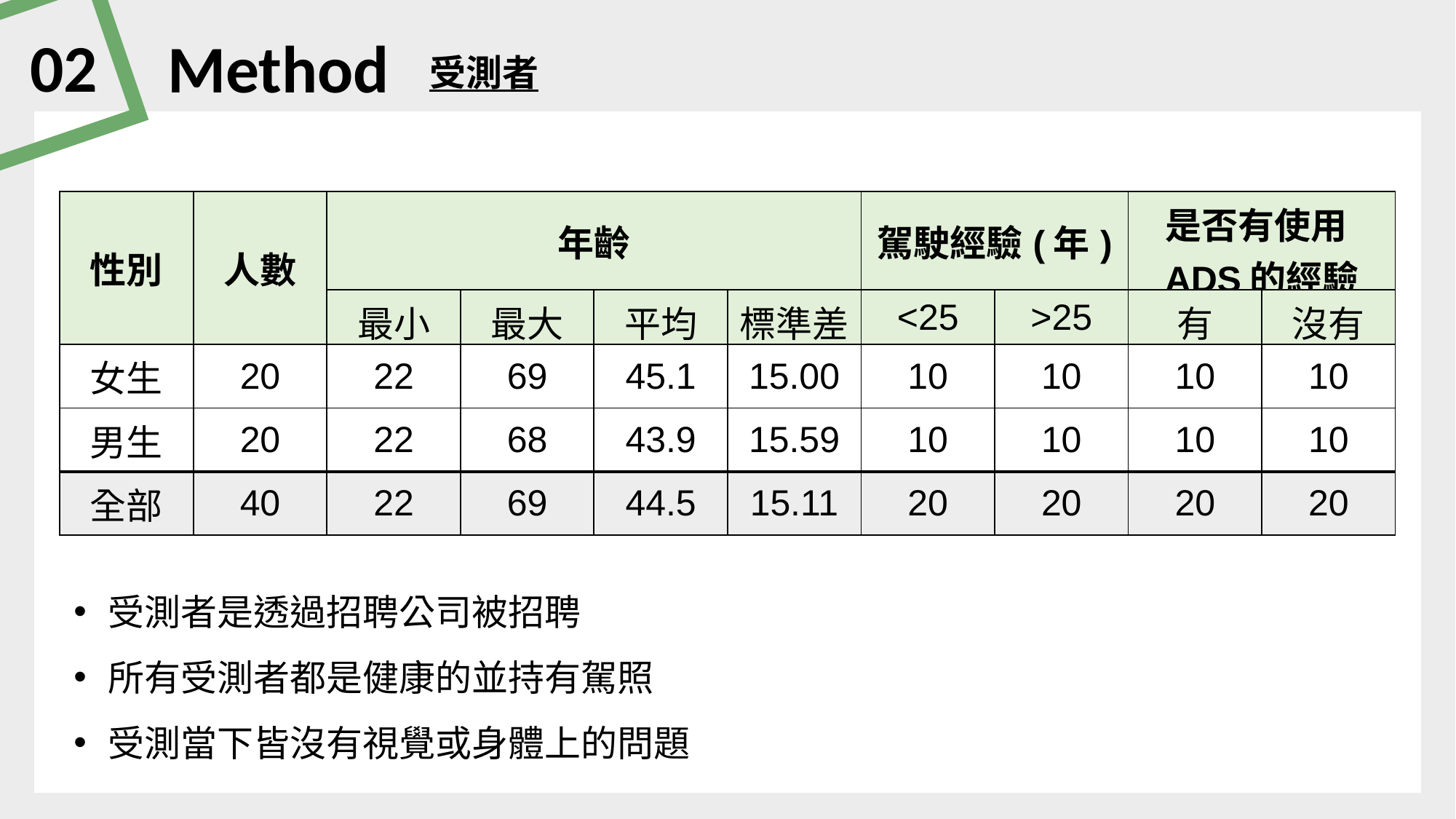

02
Method
受測者

| 性別 | 人數 | 年齡 |  |  |  | 駕駛經驗(年) |  | 是否有使用ADS的經驗 |  |
| --- | --- | --- | --- | --- | --- | --- | --- | --- | --- |
|  |  | 最小 | 最大 | 平均 | 標準差 | <25 | >25 | 有 | 沒有 |
| 女生 | 20 | 22 | 69 | 45.1 | 15.00 | 10 | 10 | 10 | 10 |
| 男生 | 20 | 22 | 68 | 43.9 | 15.59 | 10 | 10 | 10 | 10 |
| 全部 | 40 | 22 | 69 | 44.5 | 15.11 | 20 | 20 | 20 | 20 |
受測者是透過招聘公司被招聘
所有受測者都是健康的並持有駕照
受測當下皆沒有視覺或身體上的問題